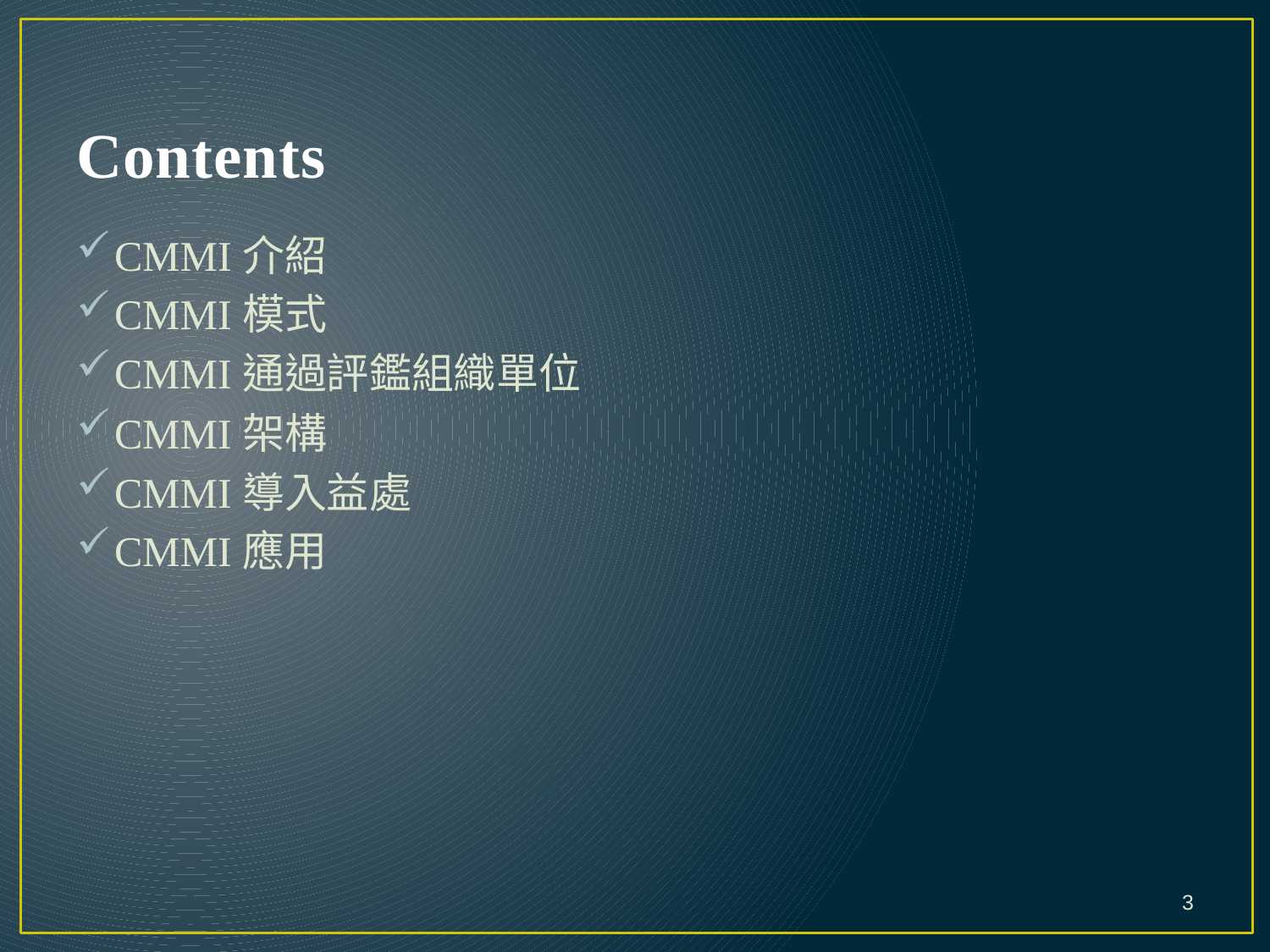

# Contents
CMMI介紹
CMMI模式
CMMI通過評鑑組織單位
CMMI架構
CMMI導入益處
CMMI應用
3